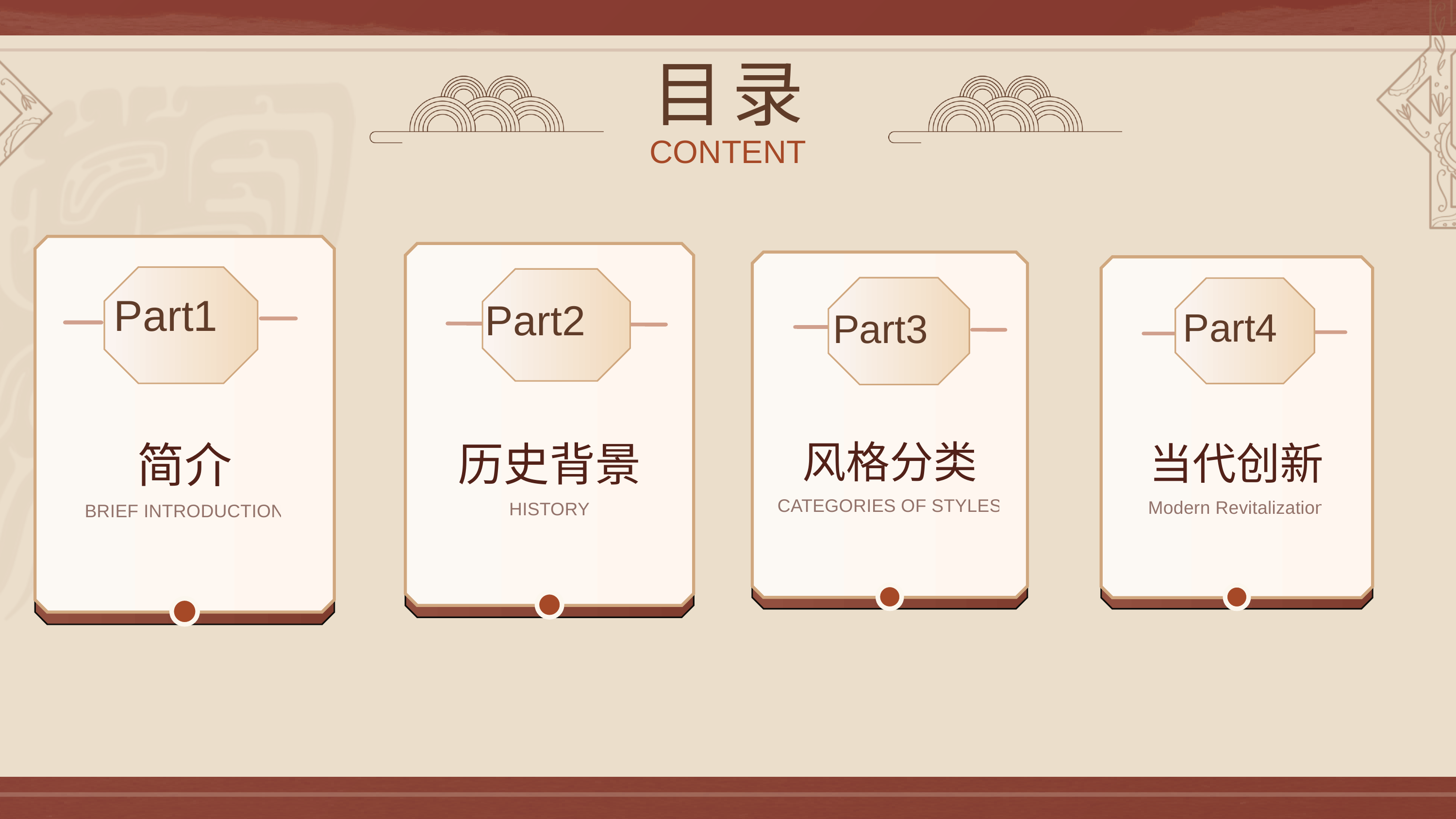

目录
CONTENT

Part1

简介
BRIEF INTRODUCTION

Part2
贰

历史背景
HISTORY

Part3
叁

风格分类
CATEGORIES OF STYLES

Part4
肆

当代创新
Modern Revitalization